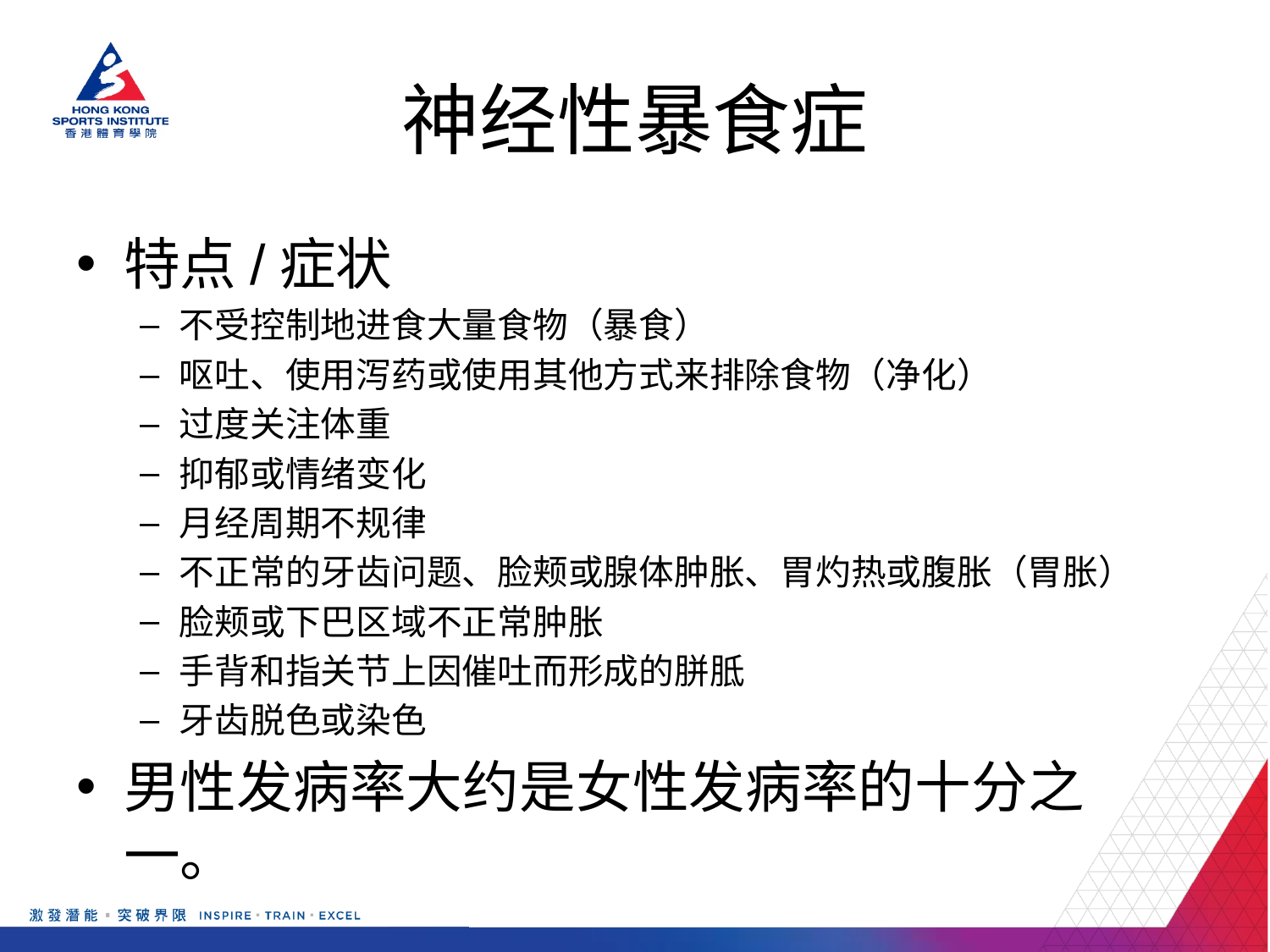

# 神经性暴食症
特点/症状
不受控制地进食大量食物（暴食）
呕吐、使用泻药或使用其他方式来排除食物（净化）
过度关注体重
抑郁或情绪变化
月经周期不规律
不正常的牙齿问题、脸颊或腺体肿胀、胃灼热或腹胀（胃胀）
脸颊或下巴区域不正常肿胀
手背和指关节上因催吐而形成的胼胝
牙齿脱色或染色
男性发病率大约是女性发病率的十分之一。